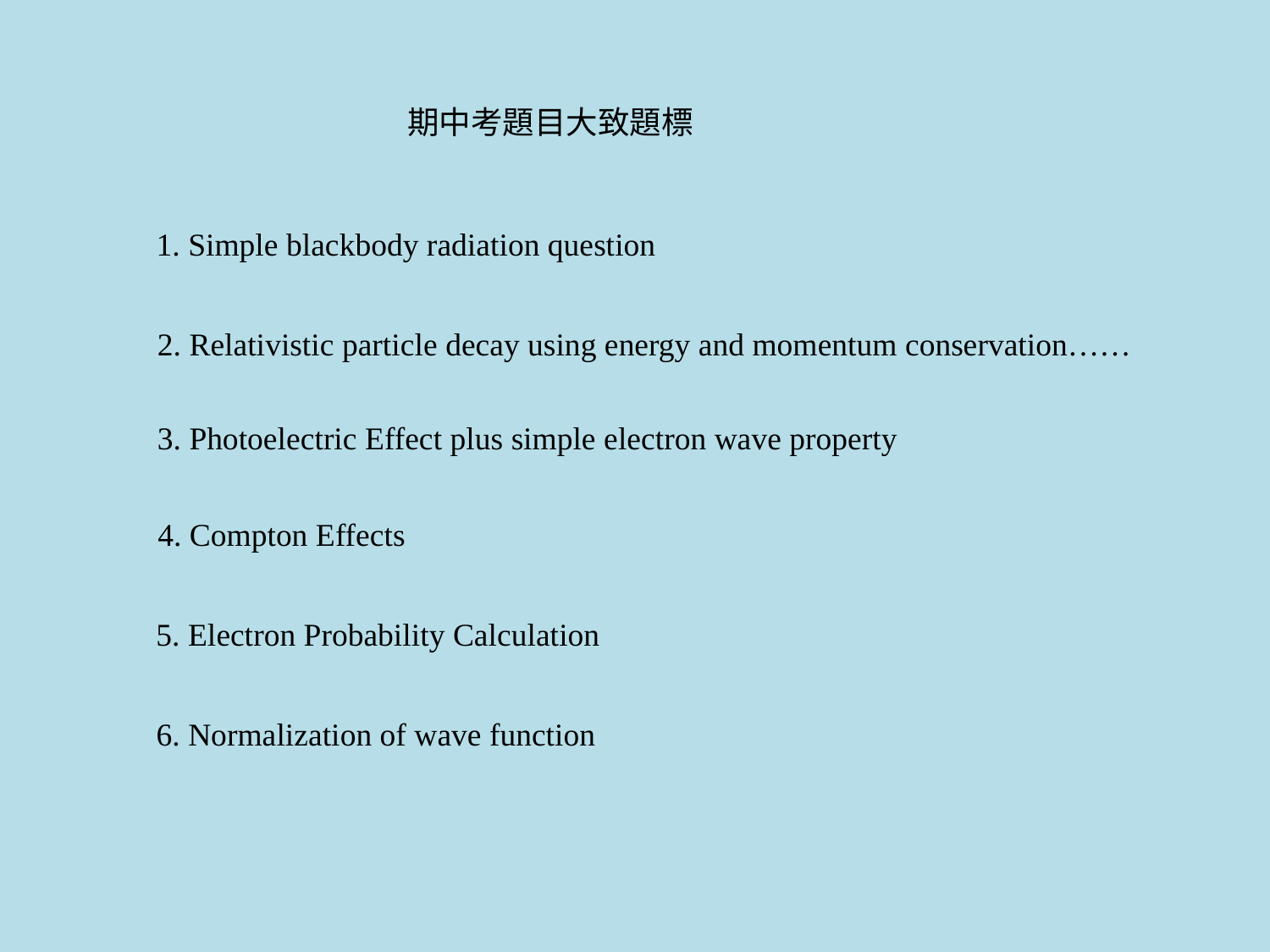

期中考題目大致題標
1. Simple blackbody radiation question
2. Relativistic particle decay using energy and momentum conservation……
3. Photoelectric Effect plus simple electron wave property
4. Compton Effects
5. Electron Probability Calculation
6. Normalization of wave function